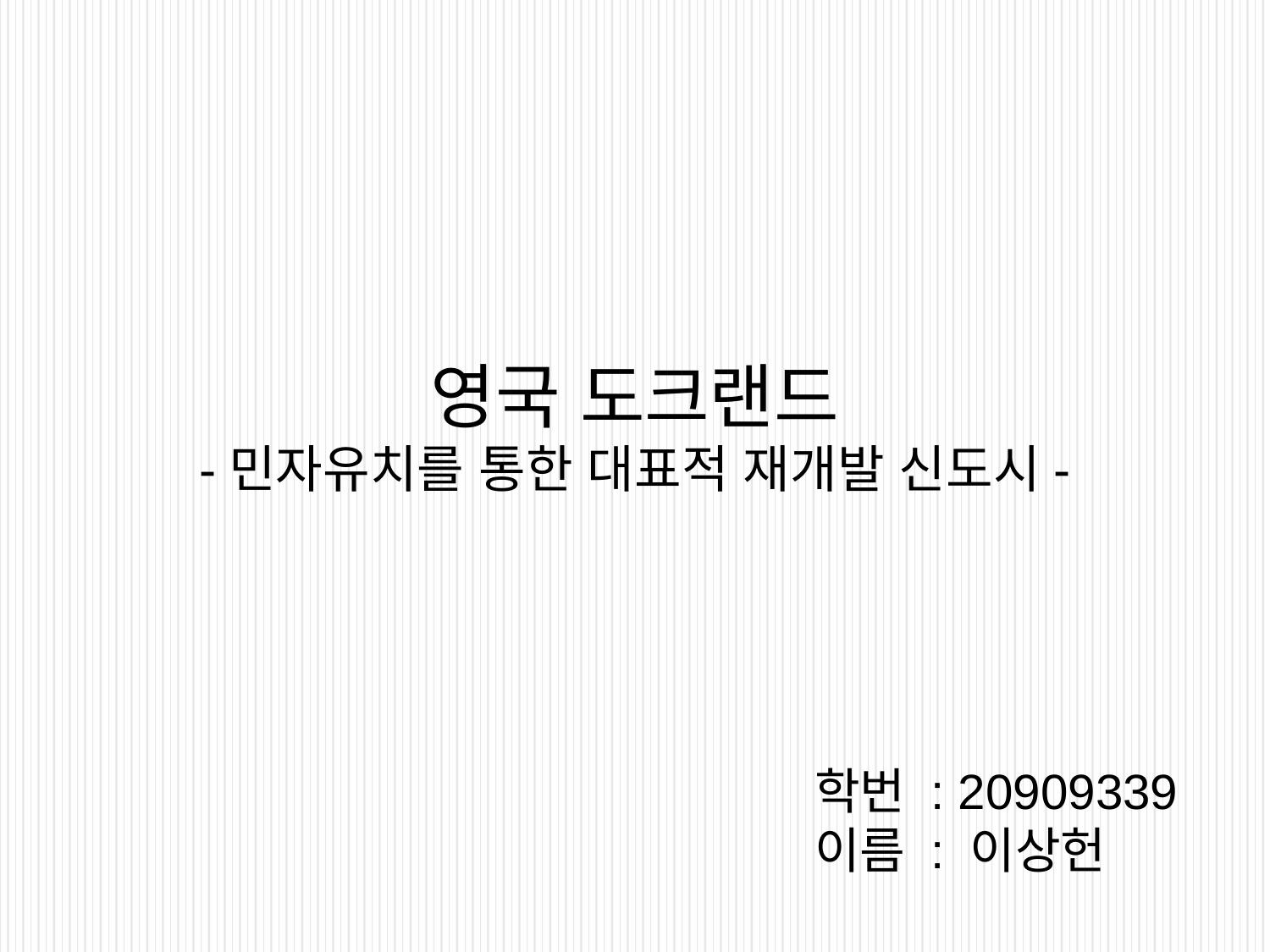

# 영국 도크랜드 -민자유치를 통한 대표적 재개발 신도시-
            학번 : 20909339
            이름 : 이상헌